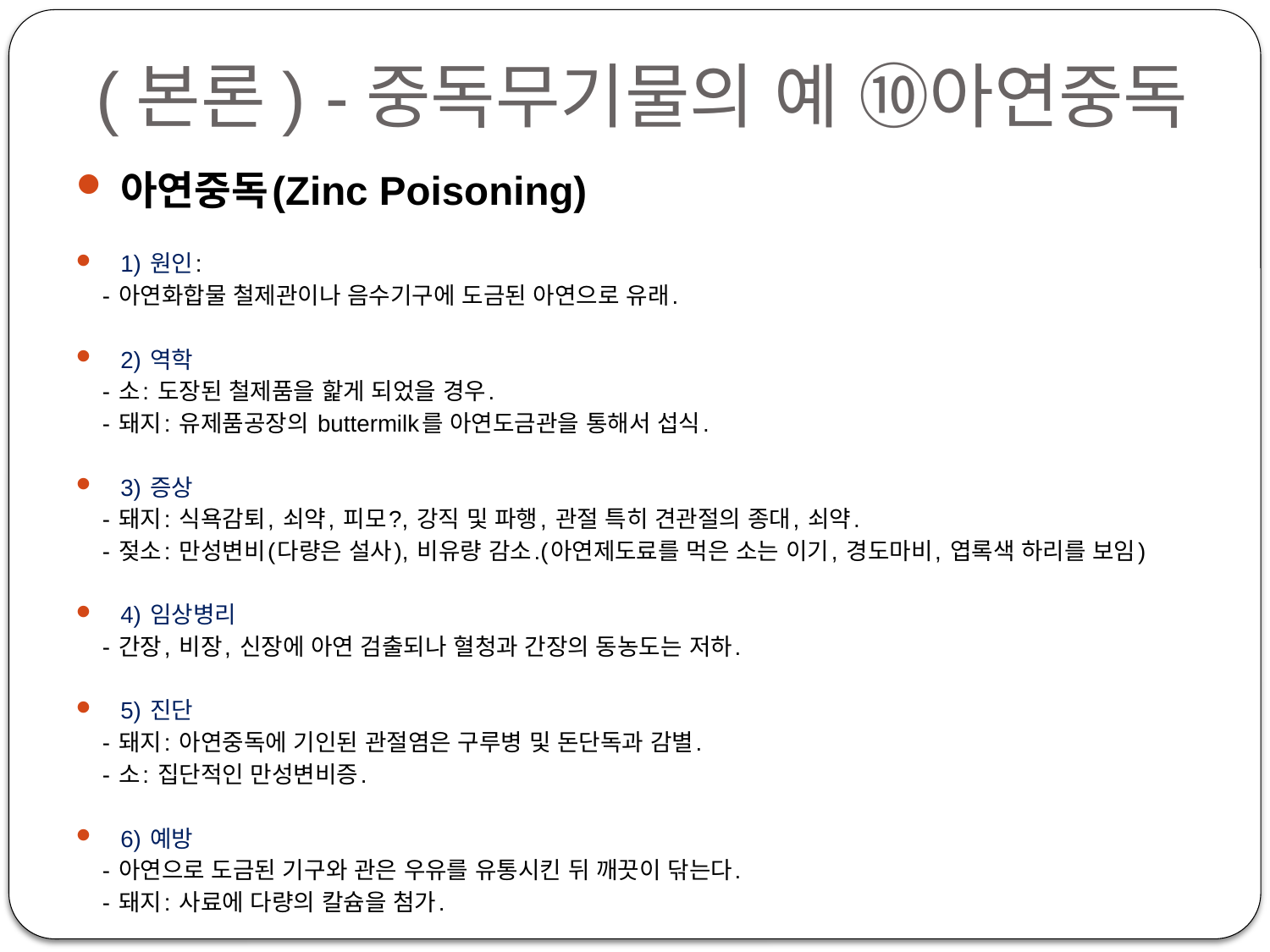

# (본론) -중독무기물의 예 ⑩아연중독
아연중독(Zinc Poisoning)

1) 원인:
    - 아연화합물 철제관이나 음수기구에 도금된 아연으로 유래.

2) 역학
    - 소: 도장된 철제품을 핥게 되었을 경우.
    - 돼지: 유제품공장의 buttermilk를 아연도금관을 통해서 섭식.

3) 증상
    - 돼지: 식욕감퇴, 쇠약, 피모?, 강직 및 파행, 관절 특히 견관절의 종대, 쇠약.
    - 젖소: 만성변비(다량은 설사), 비유량 감소.(아연제도료를 먹은 소는 이기, 경도마비, 엽록색 하리를 보임)

4) 임상병리
    - 간장, 비장, 신장에 아연 검출되나 혈청과 간장의 동농도는 저하.

5) 진단
    - 돼지: 아연중독에 기인된 관절염은 구루병 및 돈단독과 감별.
    - 소: 집단적인 만성변비증.

6) 예방
    - 아연으로 도금된 기구와 관은 우유를 유통시킨 뒤 깨끗이 닦는다.
    - 돼지: 사료에 다량의 칼슘을 첨가.